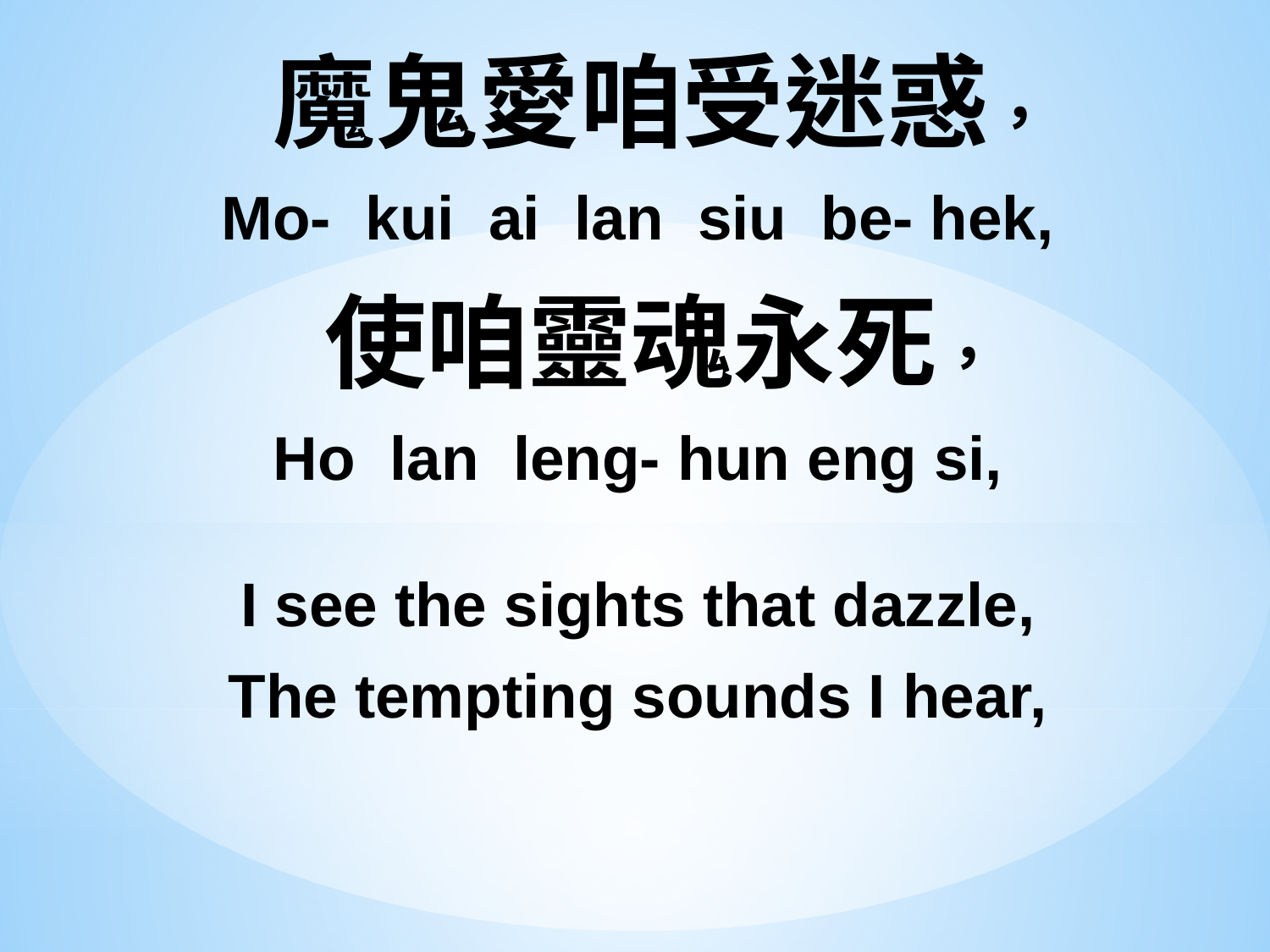

魔鬼愛咱受迷惑，
Mo-  kui  ai  lan  siu  be- hek,
 使咱靈魂永死，
Ho  lan  leng- hun eng si,

I see the sights that dazzle,
The tempting sounds I hear,